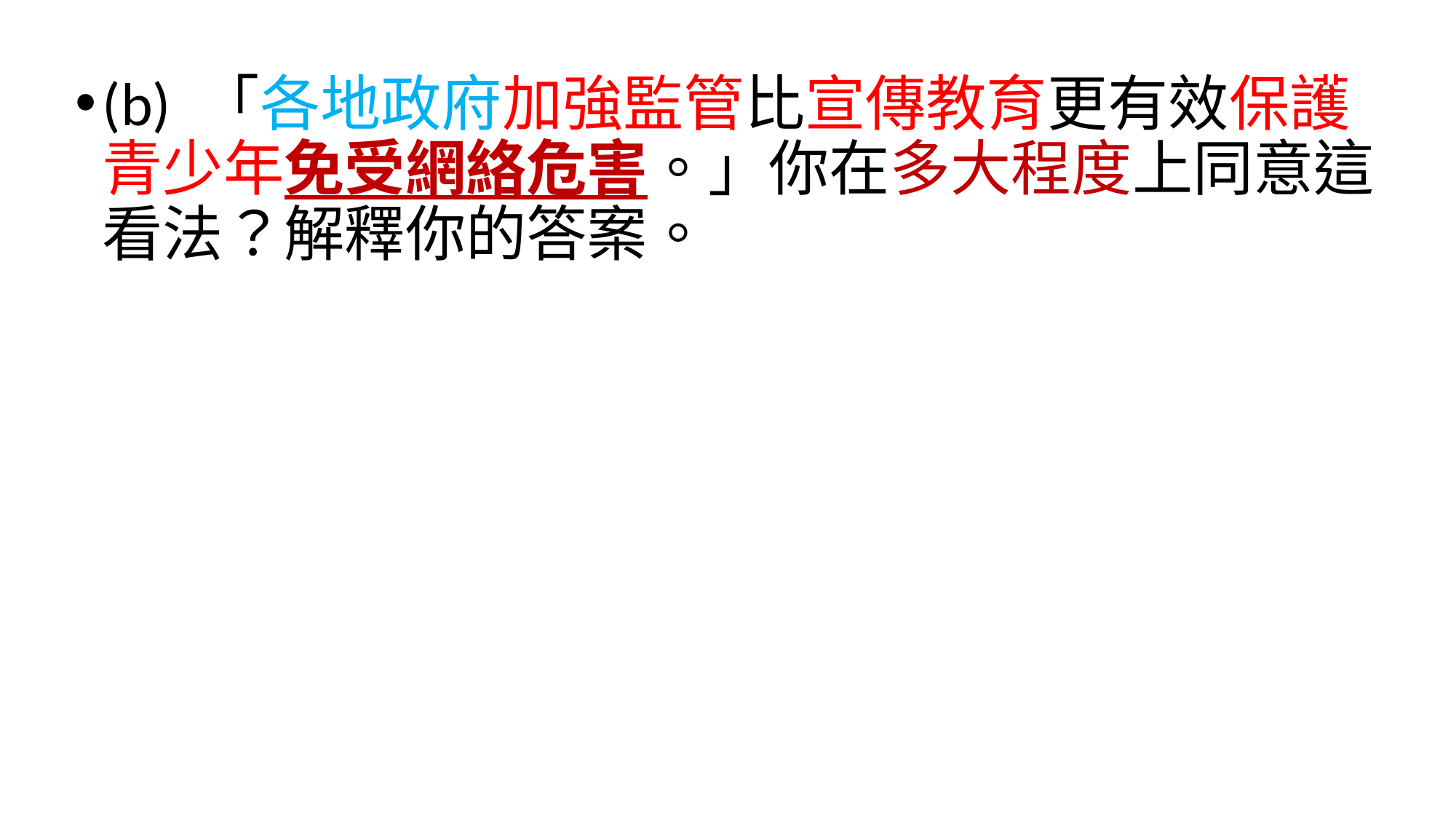

(b) 「各地政府加強監管比宣傳教育更有效保護青少年免受網絡危害。」你在多大程度上同意這看法？解釋你的答案。